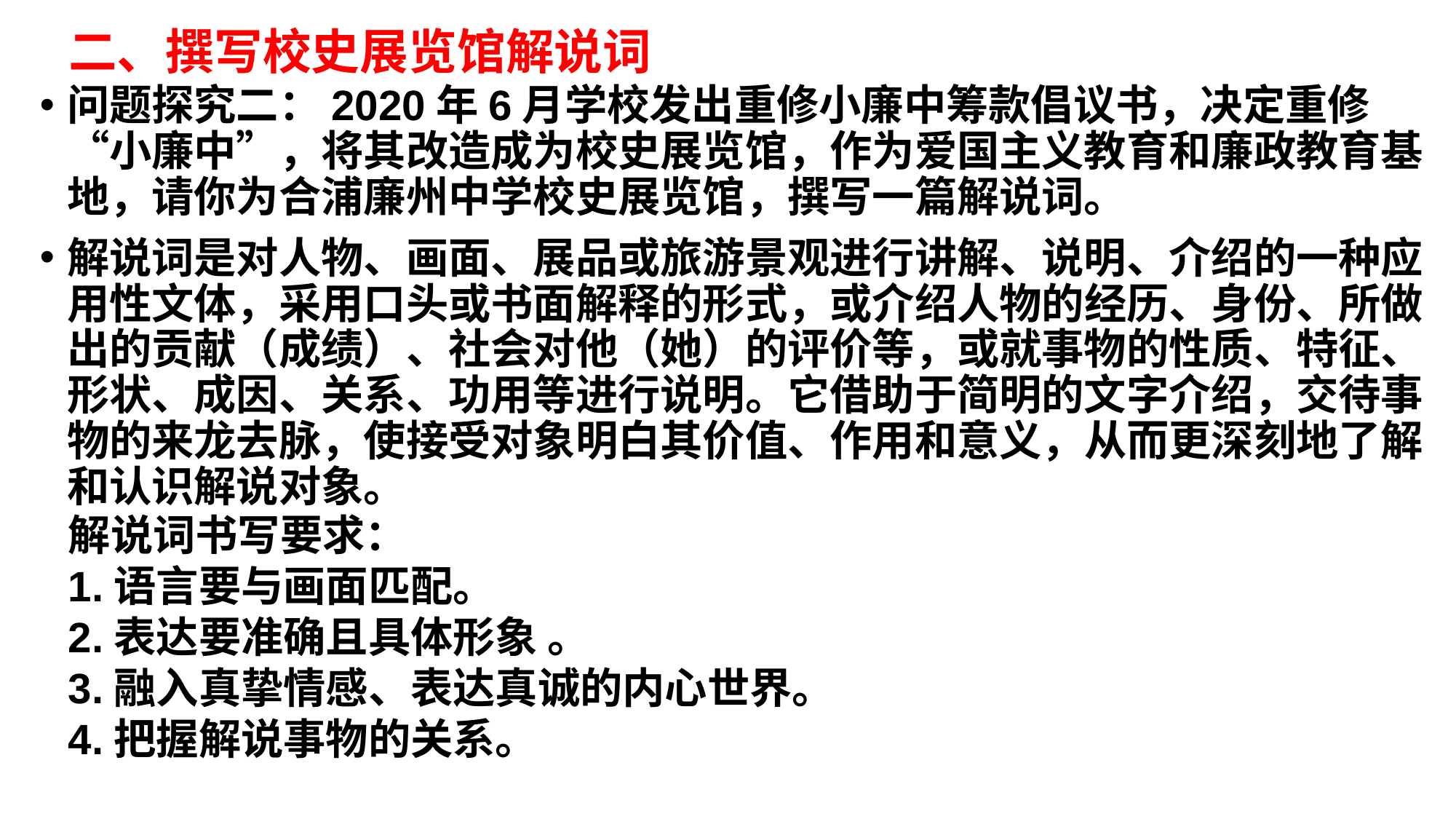

# 二、撰写校史展览馆解说词
问题探究二：2020年6月学校发出重修小廉中筹款倡议书，决定重修“小廉中”，将其改造成为校史展览馆，作为爱国主义教育和廉政教育基地，请你为合浦廉州中学校史展览馆，撰写一篇解说词。
解说词是对人物、画面、展品或旅游景观进行讲解、说明、介绍的一种应用性文体，采用口头或书面解释的形式，或介绍人物的经历、身份、所做出的贡献（成绩）、社会对他（她）的评价等，或就事物的性质、特征、形状、成因、关系、功用等进行说明。它借助于简明的文字介绍，交待事物的来龙去脉，使接受对象明白其价值、作用和意义，从而更深刻地了解和认识解说对象。

解说词书写要求：
1.语言要与画面匹配。
2.表达要准确且具体形象 。
3.融入真挚情感、表达真诚的内心世界。
4.把握解说事物的关系。